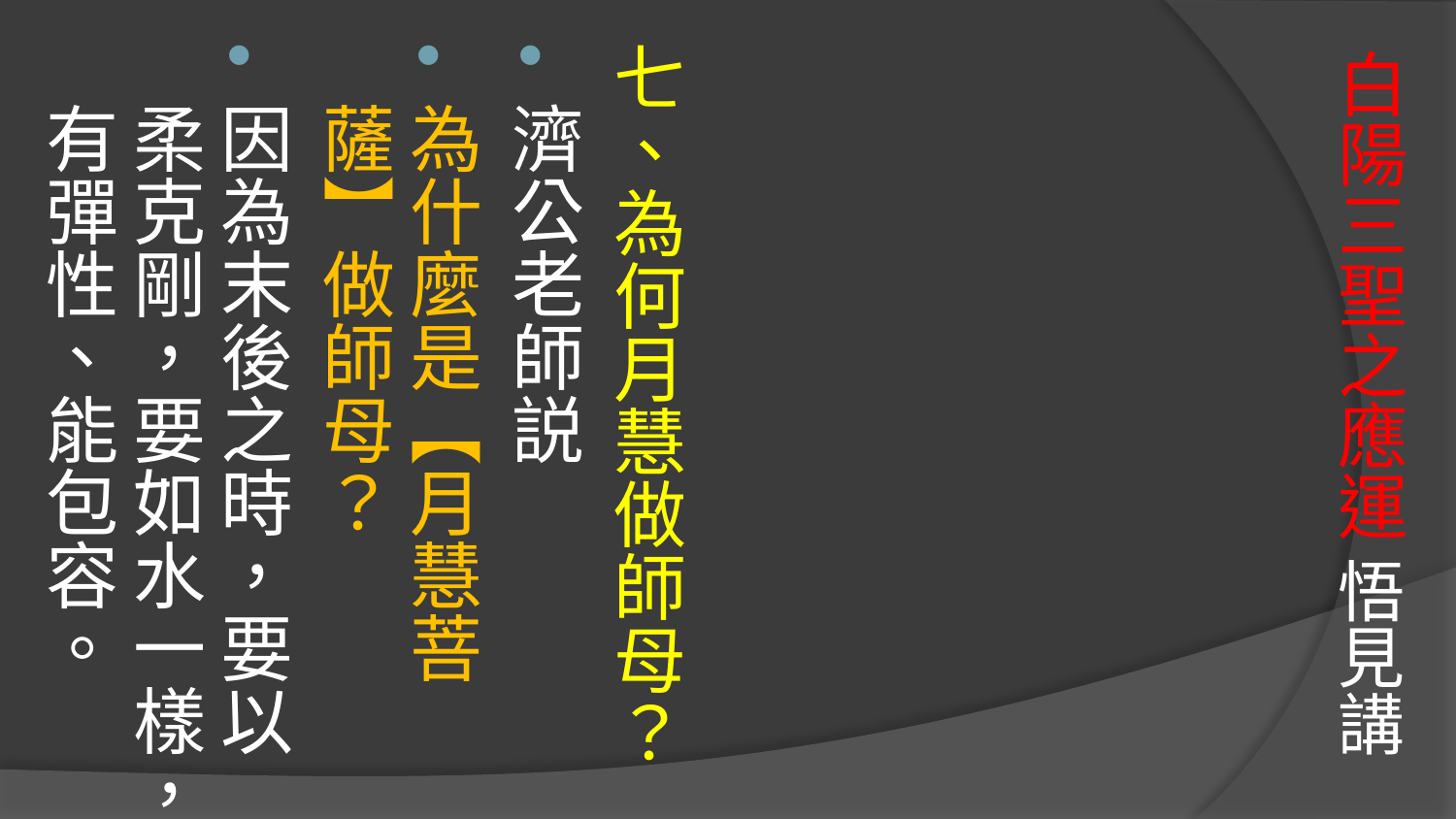

# 白陽三聖之應運 悟見講
七、為何月慧做師母？
濟公老師説
為什麼是【月慧菩薩】做師母？
因為末後之時，要以柔克剛，要如水一樣，有彈性、能包容。